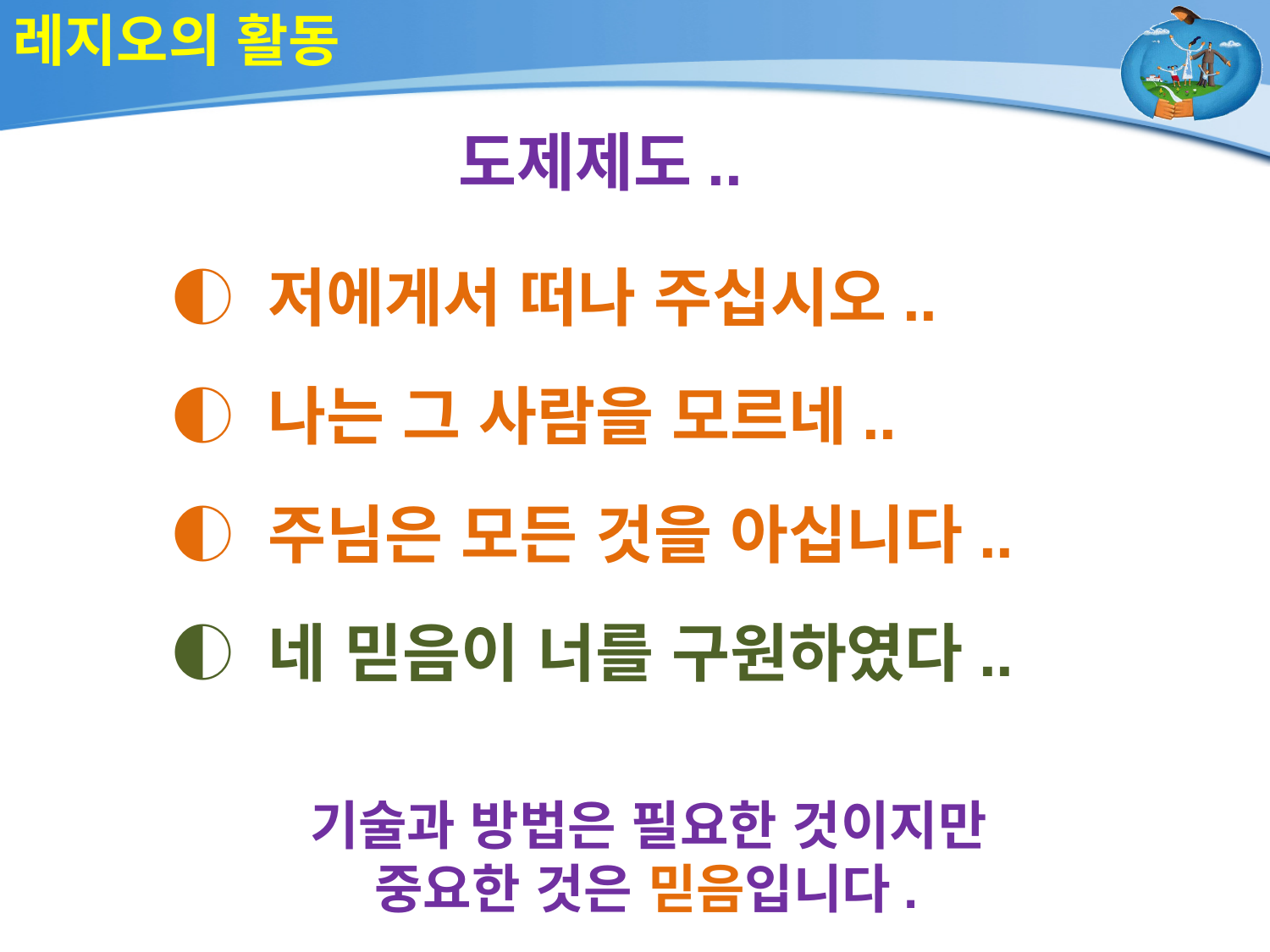

# 레지오의 활동
도제제도..
 ◐ 저에게서 떠나 주십시오..

 ◐ 나는 그 사람을 모르네..

 ◐ 주님은 모든 것을 아십니다..

 ◐ 네 믿음이 너를 구원하였다..

 기술과 방법은 필요한 것이지만
중요한 것은 믿음입니다.